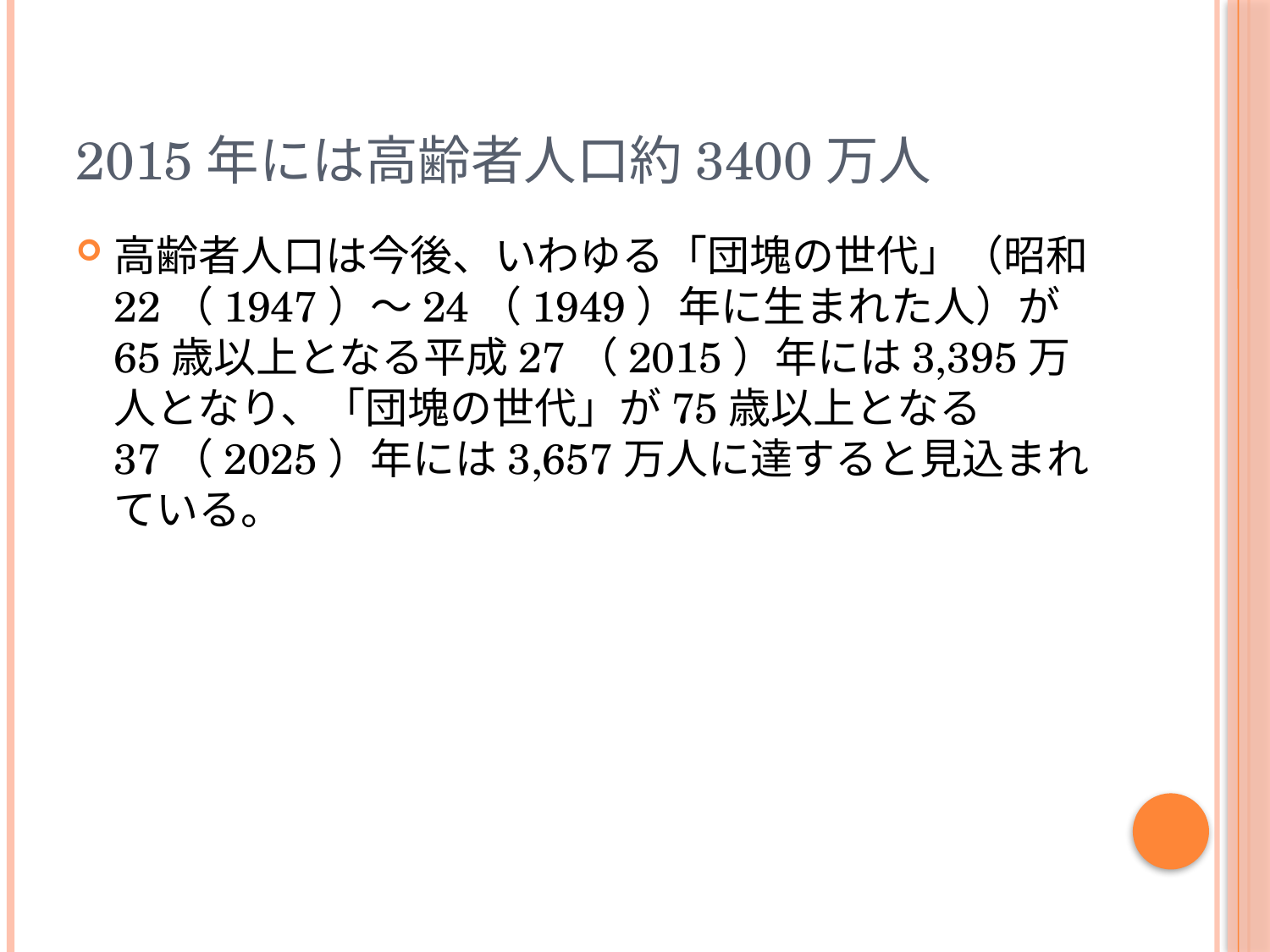

# 2015年には高齢者人口約3400万人
高齢者人口は今後、いわゆる「団塊の世代」（昭和22（1947）～24（1949）年に生まれた人）が65歳以上となる平成27（2015）年には3,395万人となり、「団塊の世代」が75歳以上となる37（2025）年には3,657万人に達すると見込まれている。